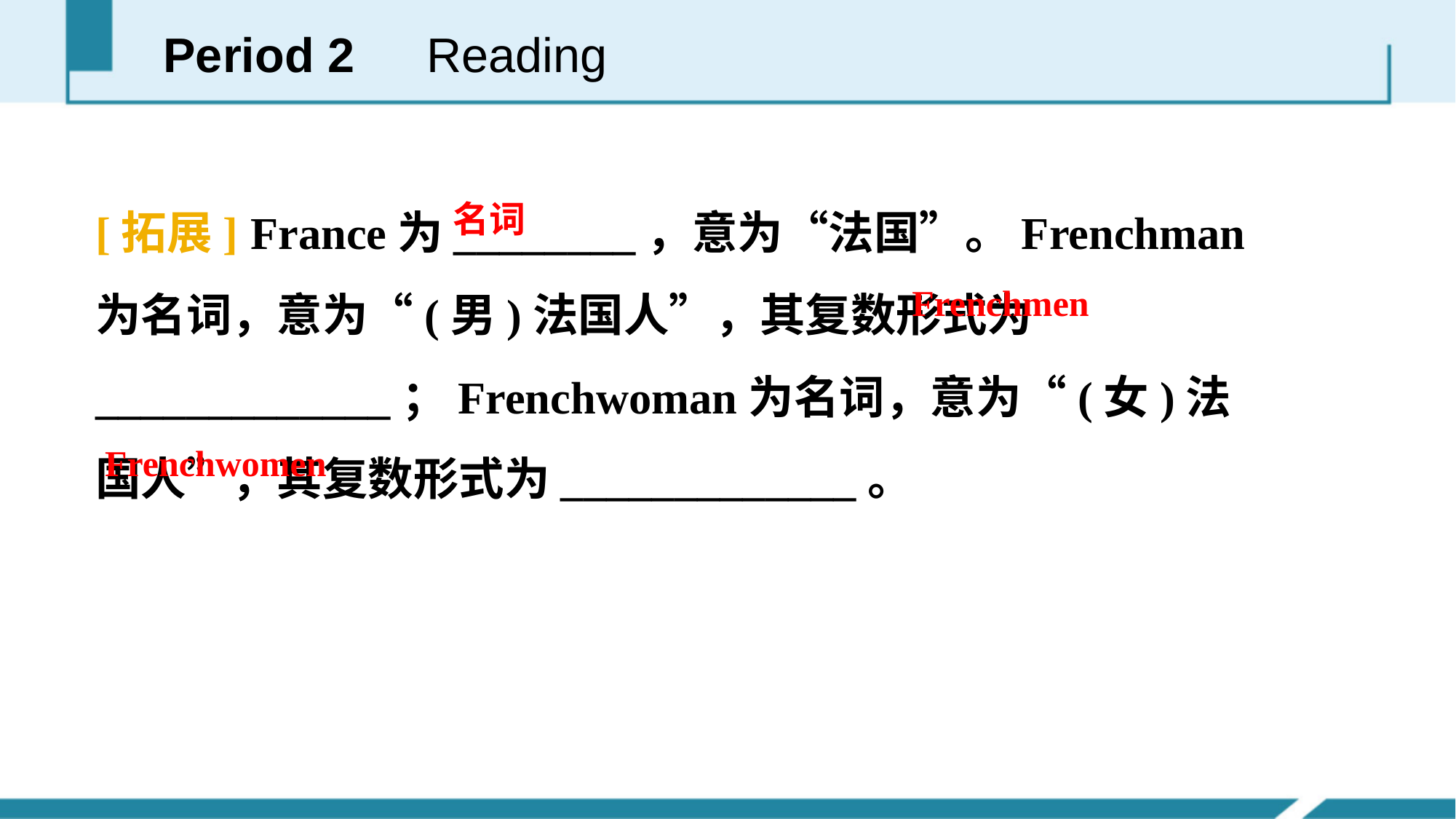

Period 2　Reading
[拓展] France为________，意为“法国”。Frenchman为名词，意为“(男)法国人”，其复数形式为_____________；Frenchwoman为名词，意为“(女)法国人”，其复数形式为_____________。
名词
Frenchmen
Frenchwomen